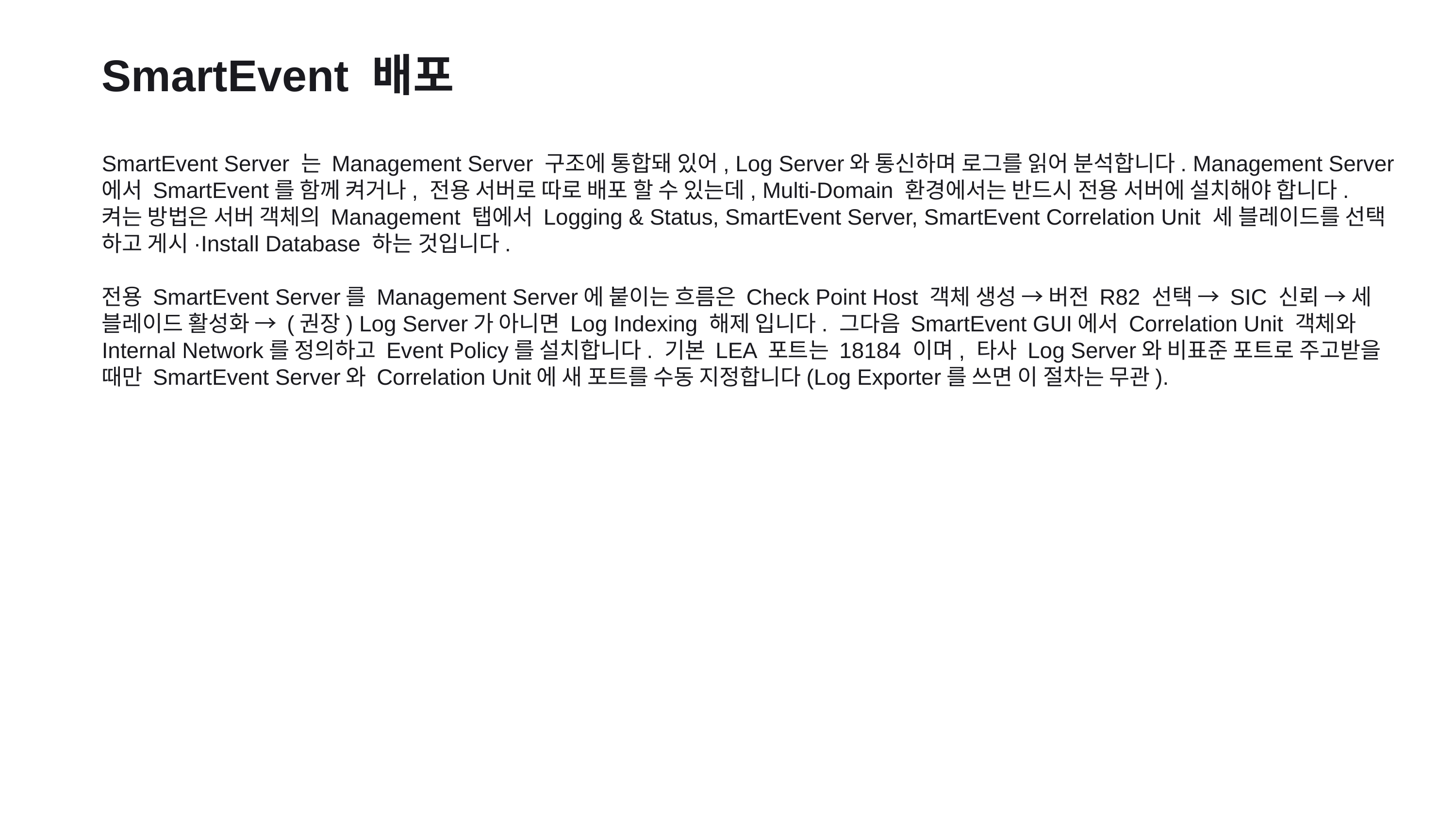

SmartEvent 배포
SmartEvent Server 는 Management Server 구조에 통합돼 있어, Log Server와 통신하며 로그를 읽어 분석합니다. Management Server에서 SmartEvent를 함께 켜거나, 전용 서버로 따로 배포 할 수 있는데, Multi-Domain 환경에서는 반드시 전용 서버에 설치해야 합니다. 켜는 방법은 서버 객체의 Management 탭에서 Logging & Status, SmartEvent Server, SmartEvent Correlation Unit 세 블레이드를 선택 하고 게시·Install Database 하는 것입니다.

전용 SmartEvent Server를 Management Server에 붙이는 흐름은 Check Point Host 객체 생성 → 버전 R82 선택 → SIC 신뢰 → 세 블레이드 활성화 → (권장) Log Server가 아니면 Log Indexing 해제 입니다. 그다음 SmartEvent GUI에서 Correlation Unit 객체와 Internal Network를 정의하고 Event Policy를 설치합니다. 기본 LEA 포트는 18184 이며, 타사 Log Server와 비표준 포트로 주고받을 때만 SmartEvent Server와 Correlation Unit에 새 포트를 수동 지정합니다(Log Exporter를 쓰면 이 절차는 무관).